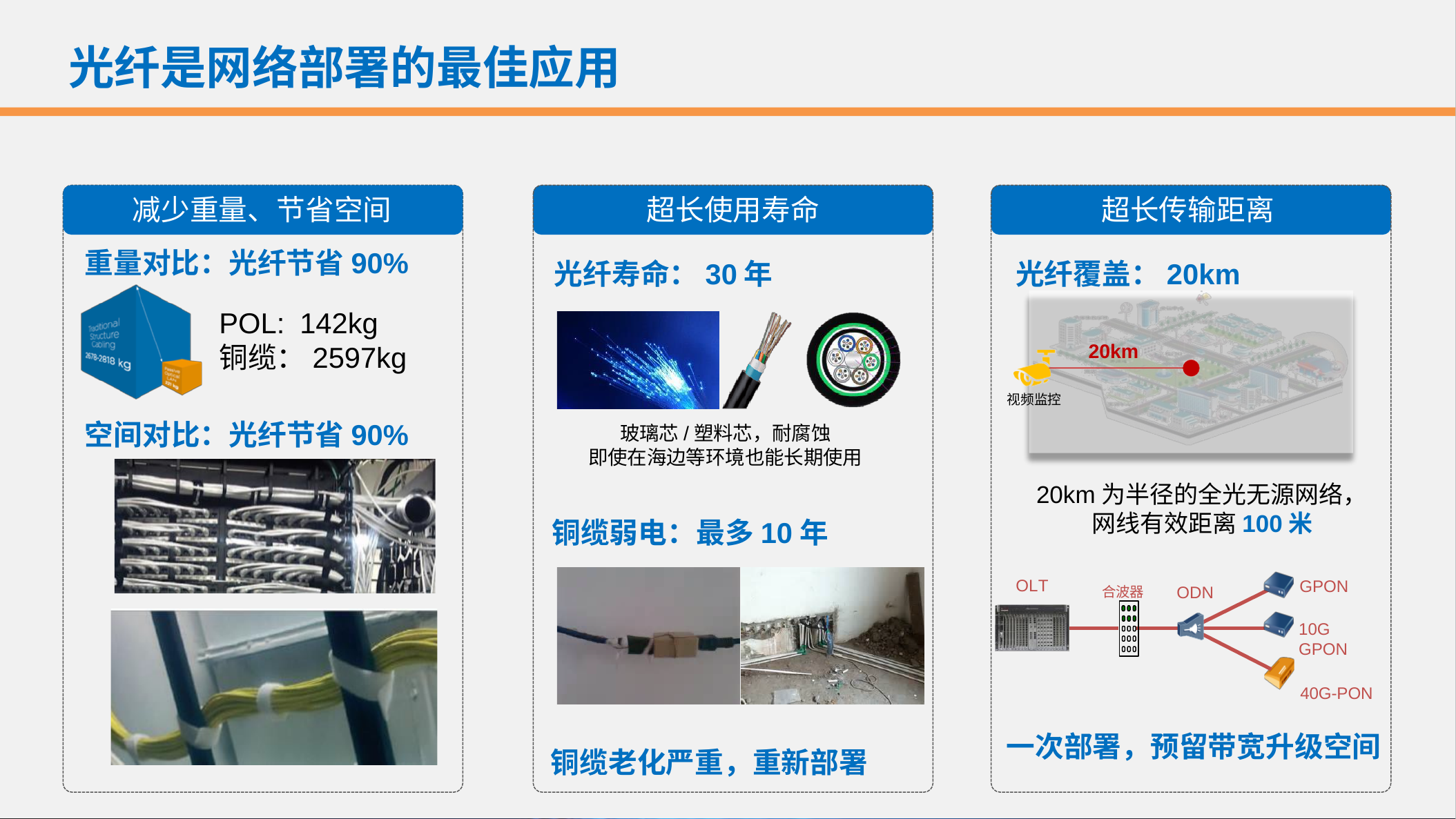

光纤是网络部署的最佳应用

减少重量、节省空间
重量对比：光纤节省90%
POL: 142kg
铜缆：2597kg

超长使用寿命
光纤寿命：30年

玻璃芯/塑料芯，耐腐蚀
即使在海边等环境也能长期使用

铜缆弱电：最多10年

铜缆老化严重，重新部署
超长传输距离
光纤覆盖：20km

20km

视频监控
空间对比：光纤节省90%

20km为半径的全光无源网络， 网线有效距离100米

合波器	ODN
OLT
GPON

10G GPON

40G-PON

一次部署，预留带宽升级空间